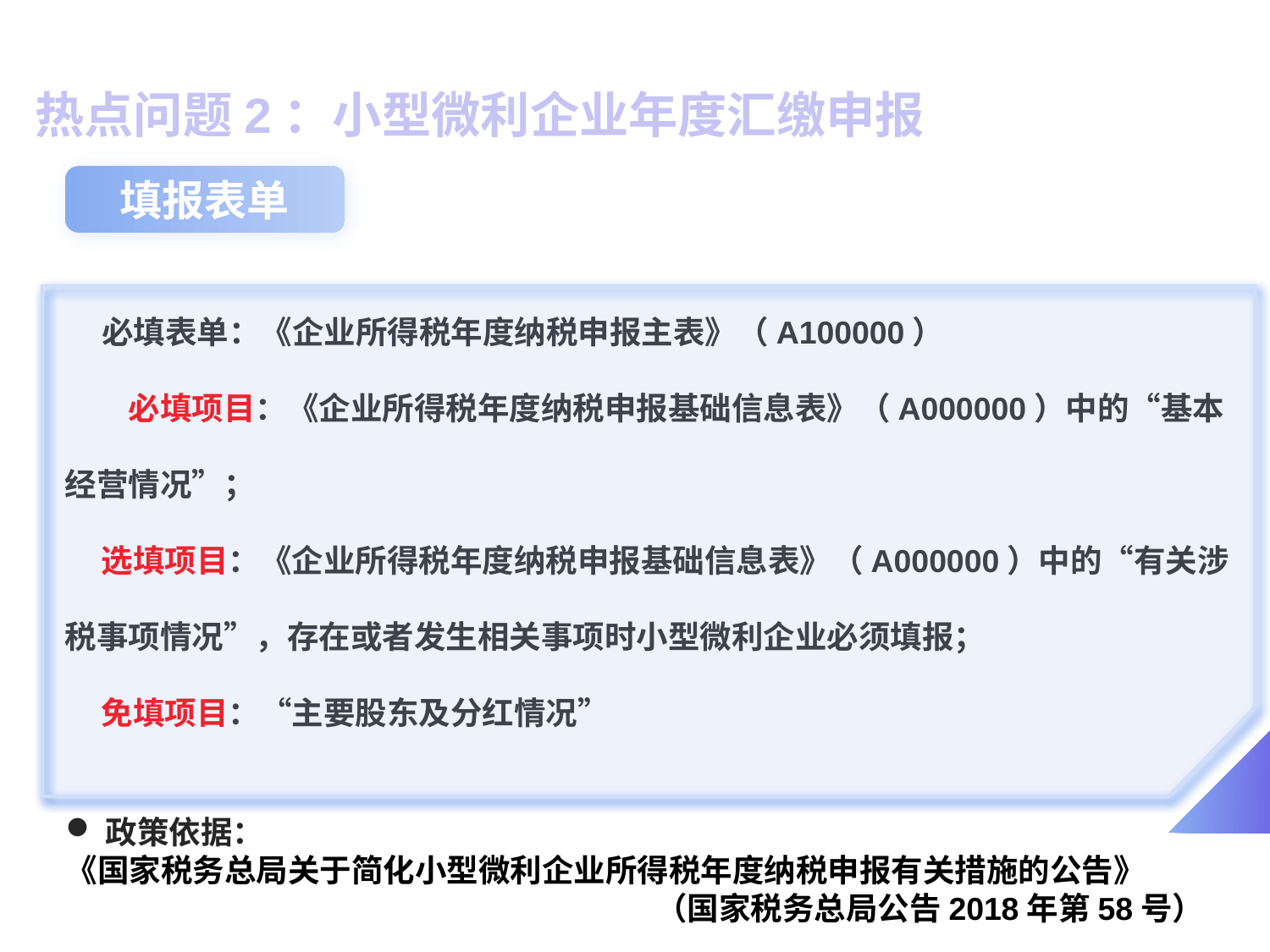

# 热点问题2：小型微利企业年度汇缴申报
填报表单
    必填表单：《企业所得税年度纳税申报主表》（A100000）
　　必填项目：《企业所得税年度纳税申报基础信息表》（A000000）中的“基本经营情况”；
    选填项目：《企业所得税年度纳税申报基础信息表》（A000000）中的“有关涉税事项情况”，存在或者发生相关事项时小型微利企业必须填报；
    免填项目：“主要股东及分红情况”

政策依据：
《国家税务总局关于简化小型微利企业所得税年度纳税申报有关措施的公告》
（国家税务总局公告2018年第58号）